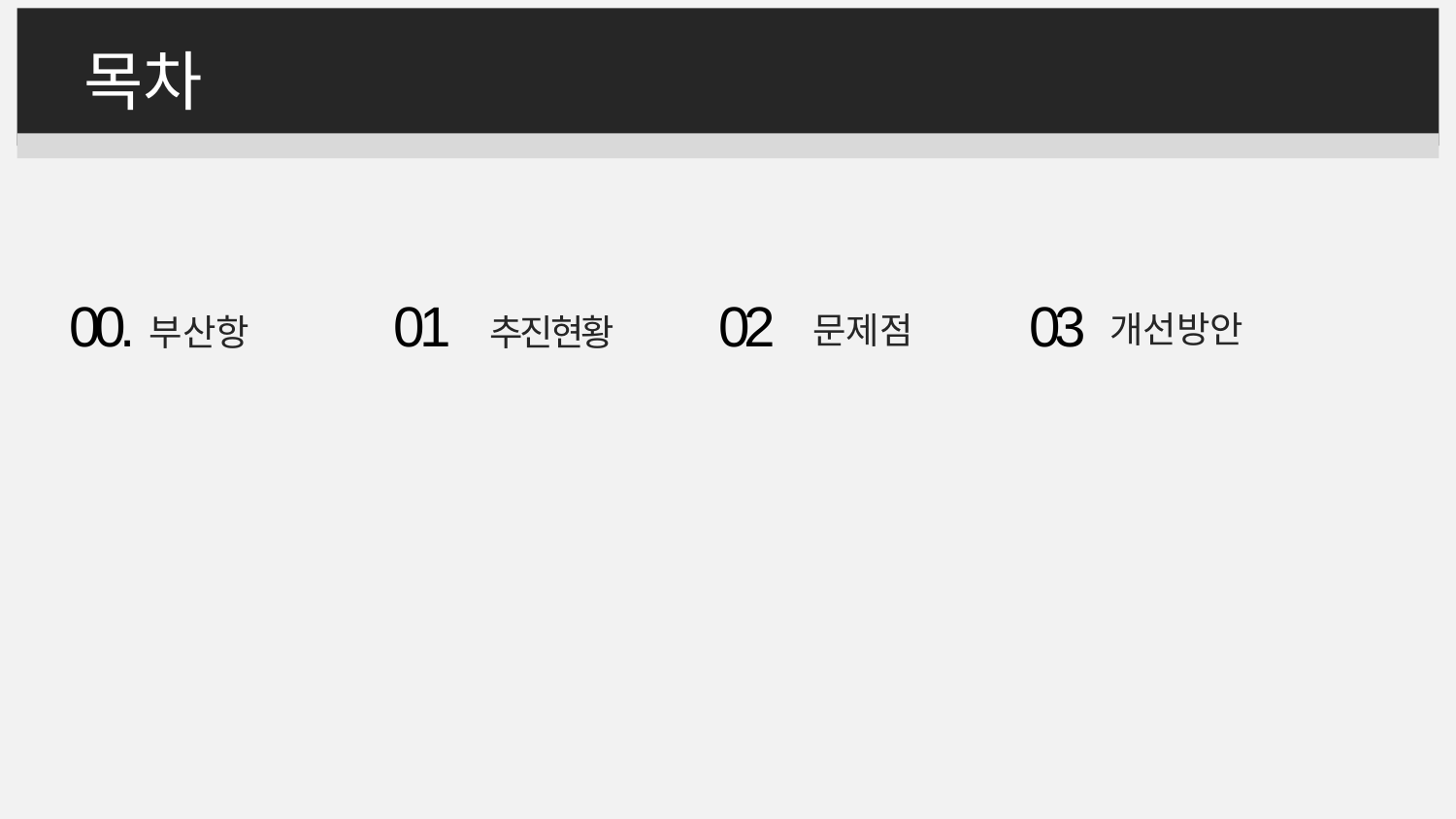

목차

03
개선방안
00.
부산항
01
추진현황
02
문제점